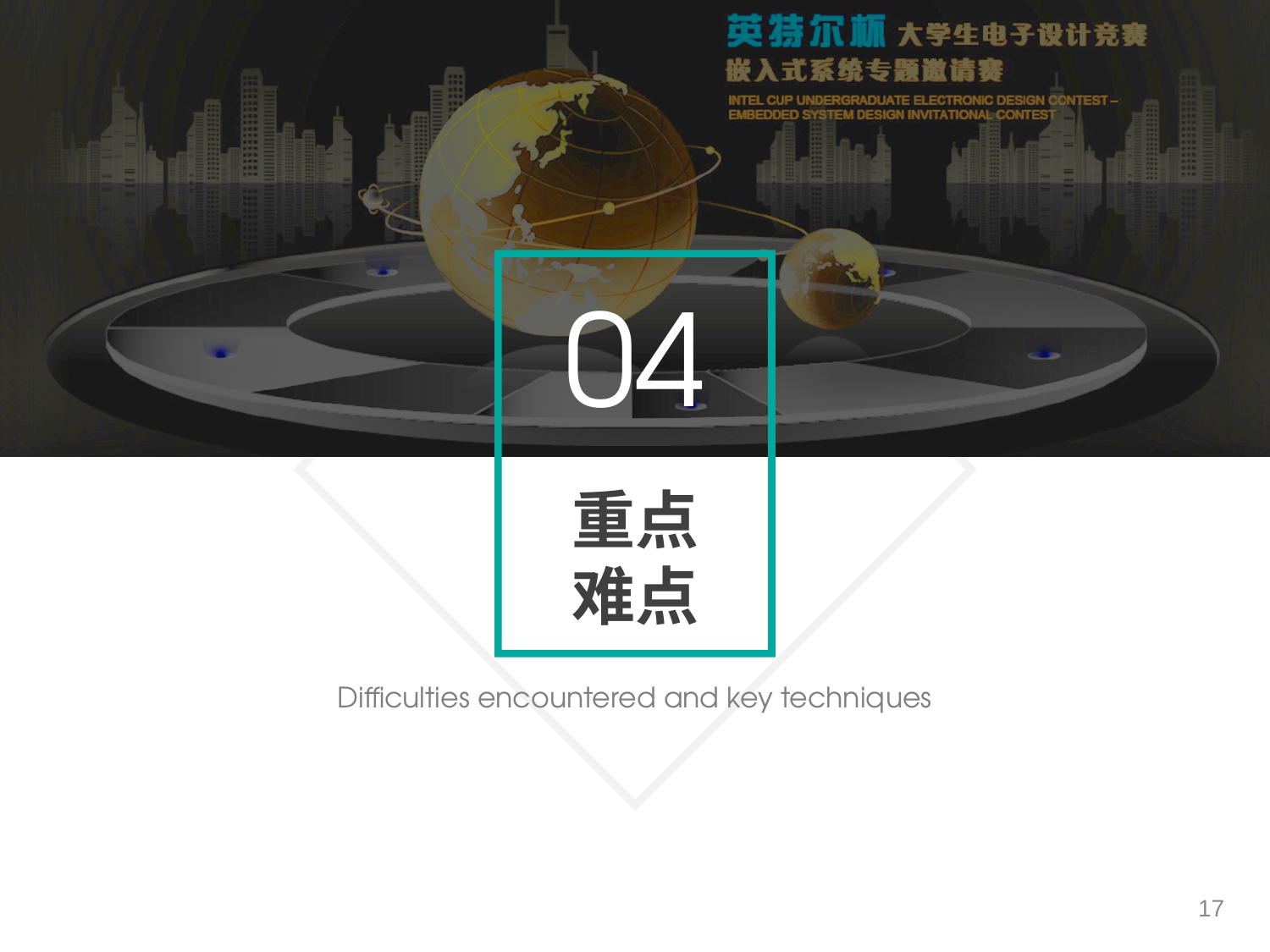

04
重点
难点
Difficulties encountered and key techniques
17